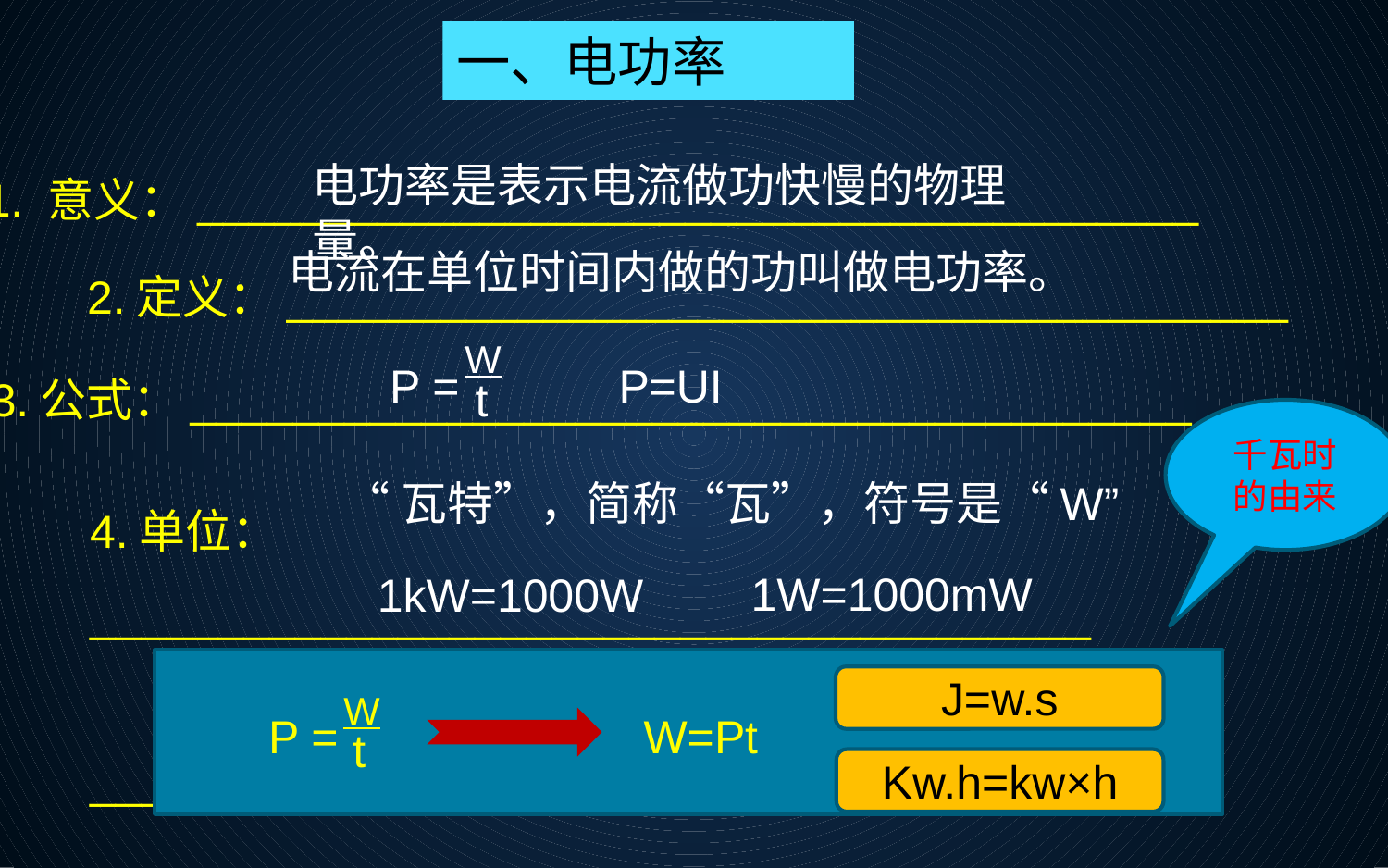

一、电功率
电功率是表示电流做功快慢的物理量。
1. 意义：_______________________________________
2.定义：_______________________________________
3.公式：_______________________________________
4.单位：_______________________________________
            ________________________________________
电流在单位时间内做的功叫做电功率。
W
P =
t
P=UI
千瓦时
的由来
“瓦特”，简称“瓦”，符号是“W”
1W=1000mW
1kW=1000W

J=w.s
W
P =
t
W=Pt

Kw.h=kw×h